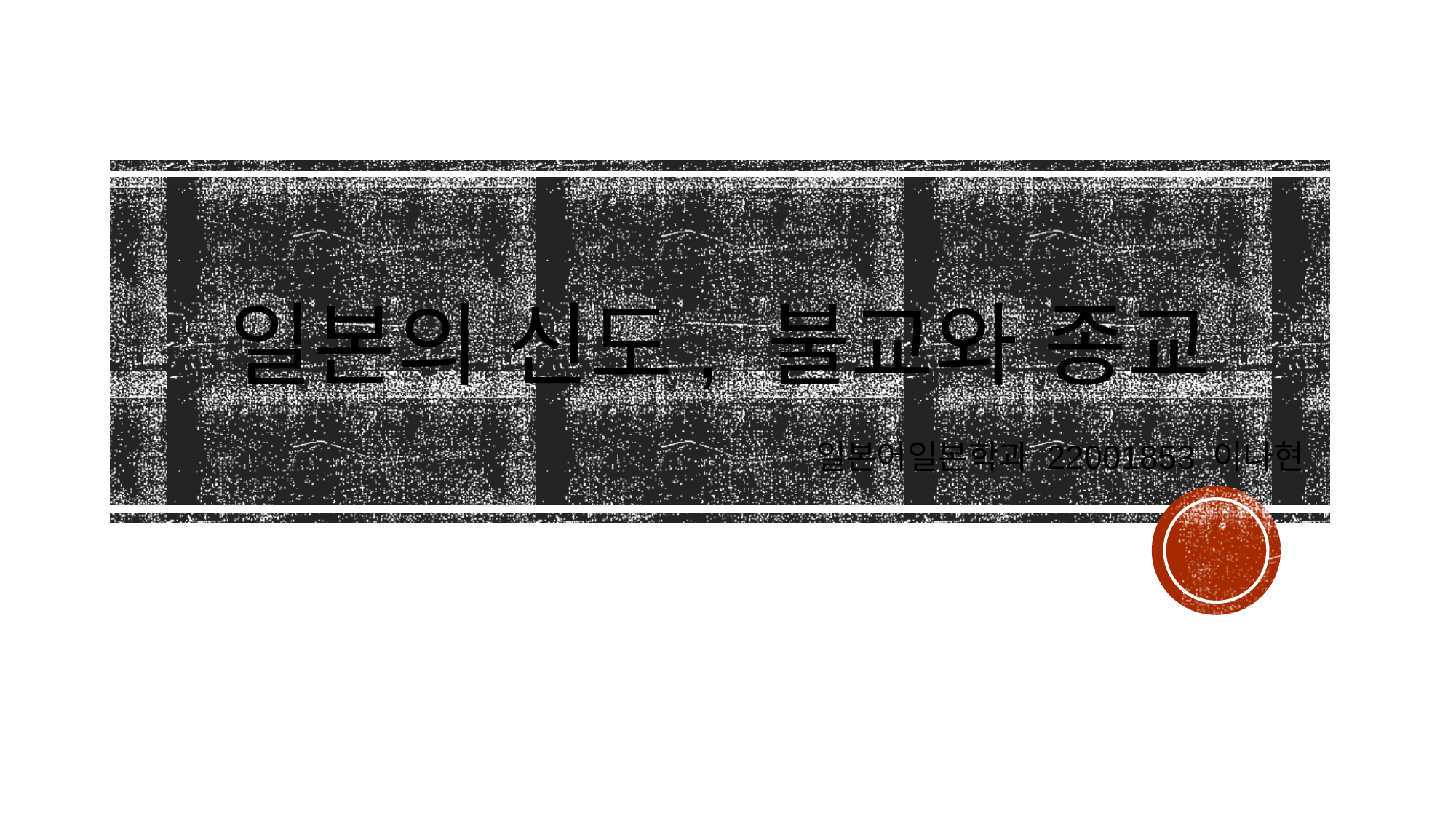

# 일본의 신도, 불교와 종교
일본어일본학과 22001853 이나현